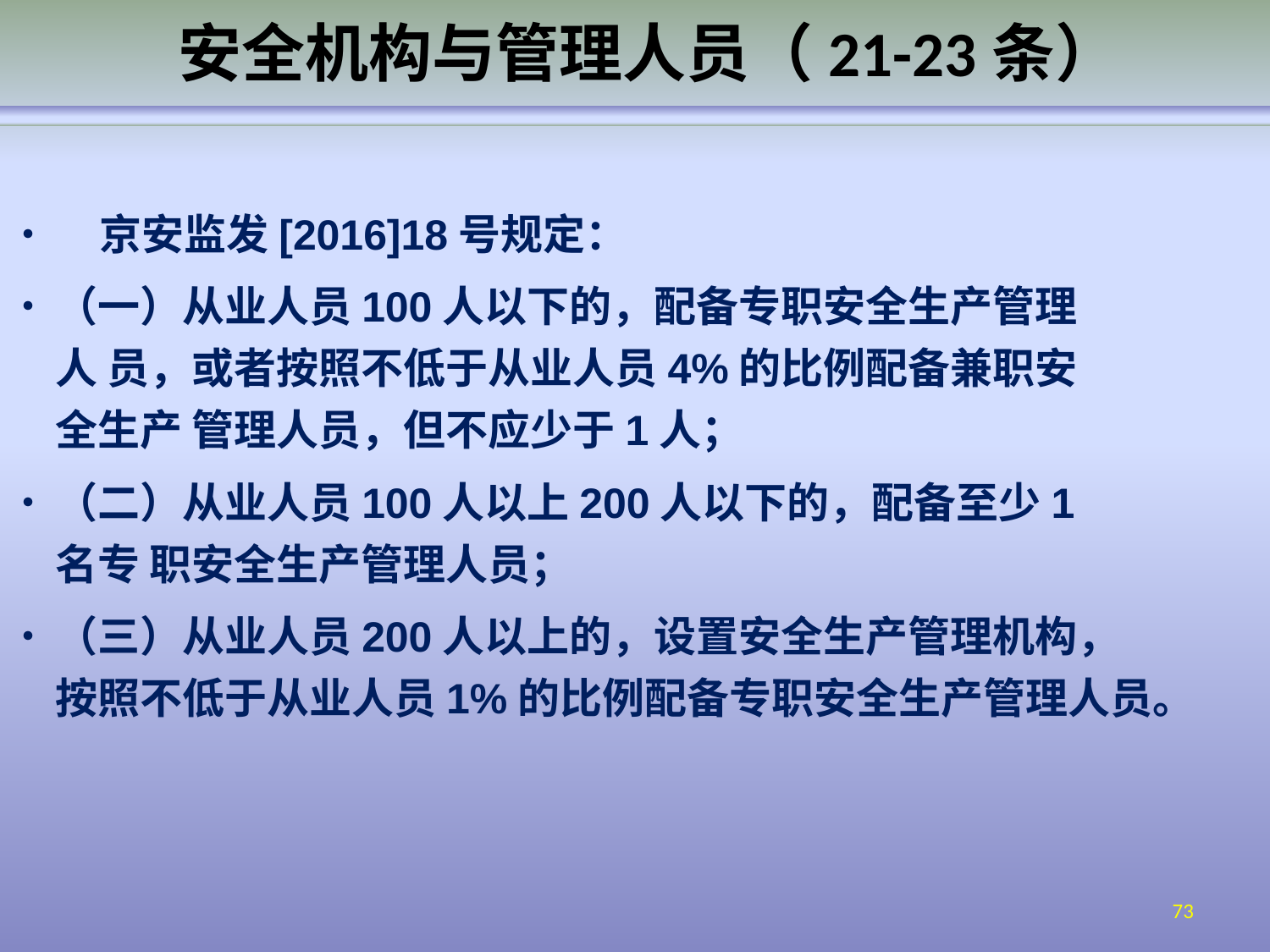

# 安全机构与管理人员（21-23条）
•	京安监发[2016]18号规定：
•	（一）从业人员100人以下的，配备专职安全生产管理人 员，或者按照不低于从业人员4%的比例配备兼职安全生产 管理人员，但不应少于1人；
•	（二）从业人员100人以上200人以下的，配备至少1名专 职安全生产管理人员；
•	（三）从业人员200人以上的，设置安全生产管理机构， 按照不低于从业人员1%的比例配备专职安全生产管理人员。
73